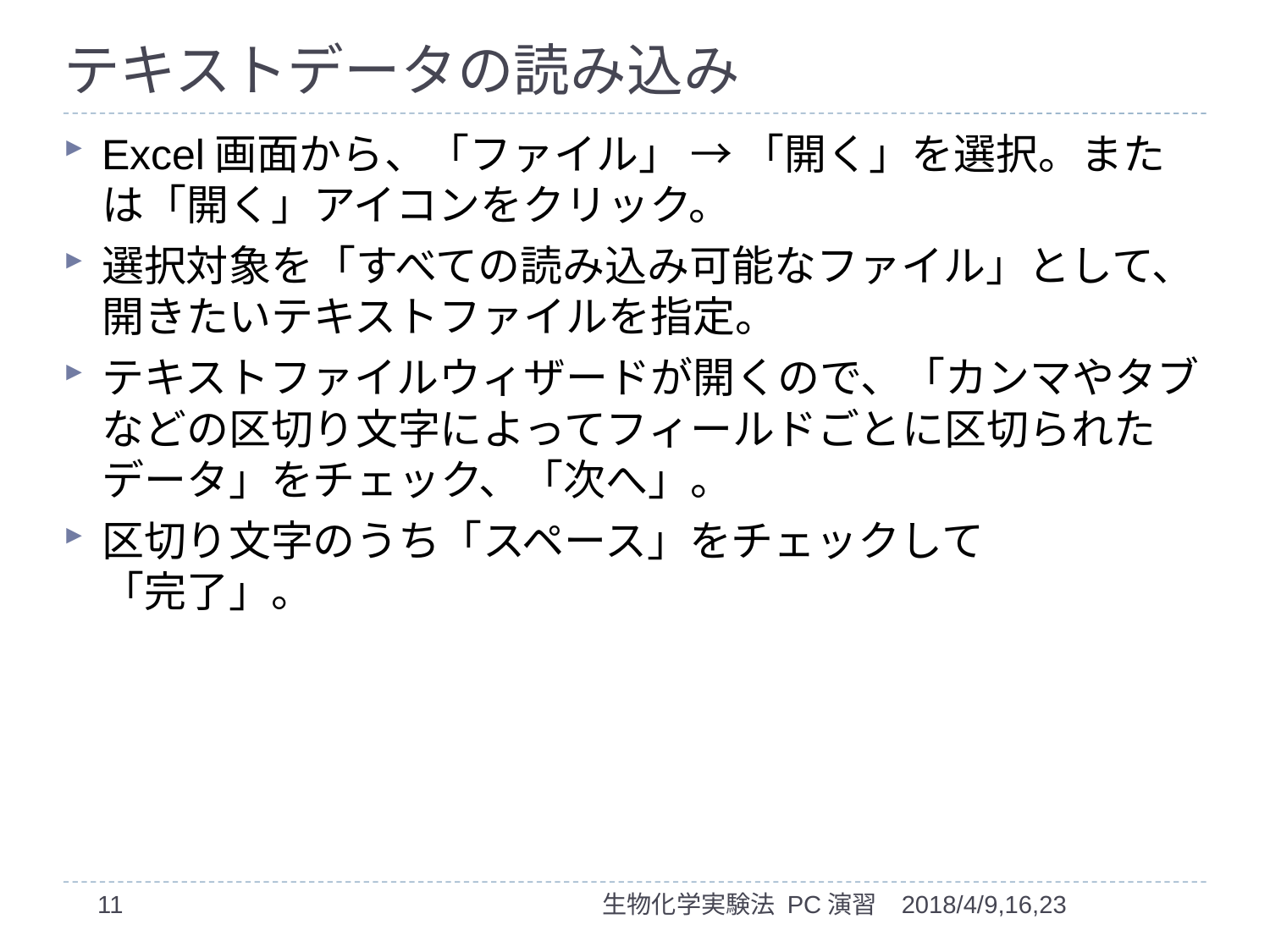

# テキストデータの読み込み
Excel画面から、「ファイル」 → 「開く」を選択。または「開く」アイコンをクリック。
選択対象を「すべての読み込み可能なファイル」として、 開きたいテキストファイルを指定。
テキストファイルウィザードが開くので、「カンマやタブなどの区切り文字によってフィールドごとに区切られたデータ」をチェック、「次へ」。
区切り文字のうち「スペース」をチェックして
「完了」。
11
生物化学実験法 PC演習
2018/4/9,16,23